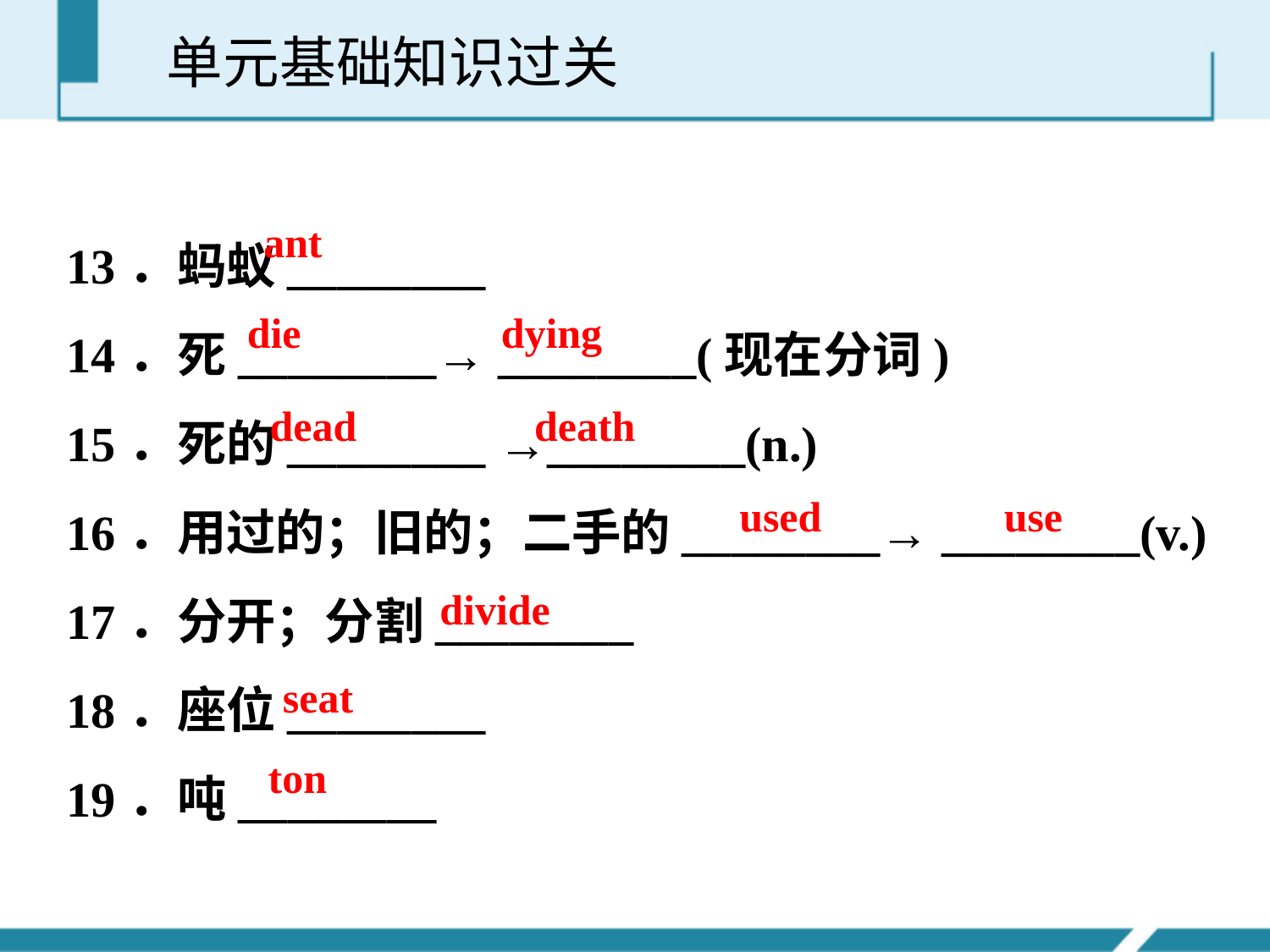

单元基础知识过关
13．蚂蚁________
14．死________→ ________(现在分词)
15．死的________ →________(n.)
16．用过的；旧的；二手的________→ ________(v.)
17．分开；分割________
18．座位________
19．吨________
ant
die		dying
dead		 death
used		 use
divide
seat
ton